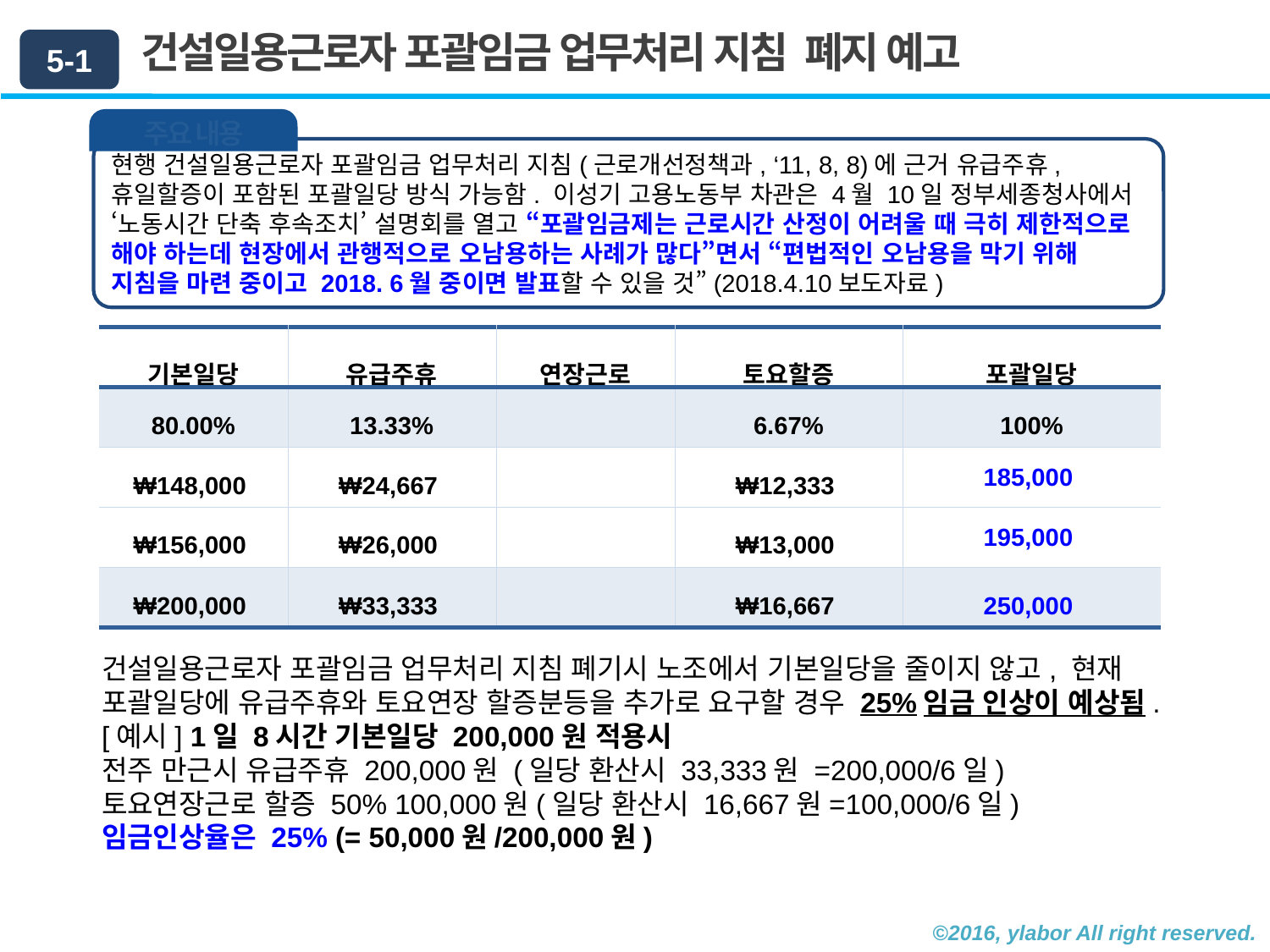

건설일용근로자 포괄임금 업무처리 지침  폐지 예고
5-1
주요 내용
현행 건설일용근로자 포괄임금 업무처리 지침(근로개선정책과, ‘11, 8, 8)에 근거 유급주휴, 휴일할증이 포함된 포괄일당 방식 가능함. 이성기 고용노동부 차관은 4월 10일 정부세종청사에서 ‘노동시간 단축 후속조치’ 설명회를 열고 “포괄임금제는 근로시간 산정이 어려울 때 극히 제한적으로 해야 하는데 현장에서 관행적으로 오남용하는 사례가 많다”면서 “편법적인 오남용을 막기 위해 지침을 마련 중이고 2018. 6월 중이면 발표할 수 있을 것”(2018.4.10보도자료)
| 기본일당 | 유급주휴 | 연장근로 | 토요할증 | 포괄일당 |
| --- | --- | --- | --- | --- |
| 80.00% | 13.33% |  | 6.67% | 100% |
| ₩148,000 | ₩24,667 |  | ₩12,333 | 185,000 |
| ₩156,000 | ₩26,000 |  | ₩13,000 | 195,000 |
| ₩200,000 | ₩33,333 |  | ₩16,667 | 250,000 |
건설일용근로자 포괄임금 업무처리 지침 폐기시 노조에서 기본일당을 줄이지 않고, 현재 포괄일당에 유급주휴와 토요연장 할증분등을 추가로 요구할 경우 25%임금 인상이 예상됨.
[예시] 1일 8시간 기본일당 200,000원 적용시
전주 만근시 유급주휴 200,000원 (일당 환산시 33,333원 =200,000/6일)
토요연장근로 할증 50% 100,000원(일당 환산시 16,667원=100,000/6일)
임금인상율은 25% (= 50,000원/200,000원)